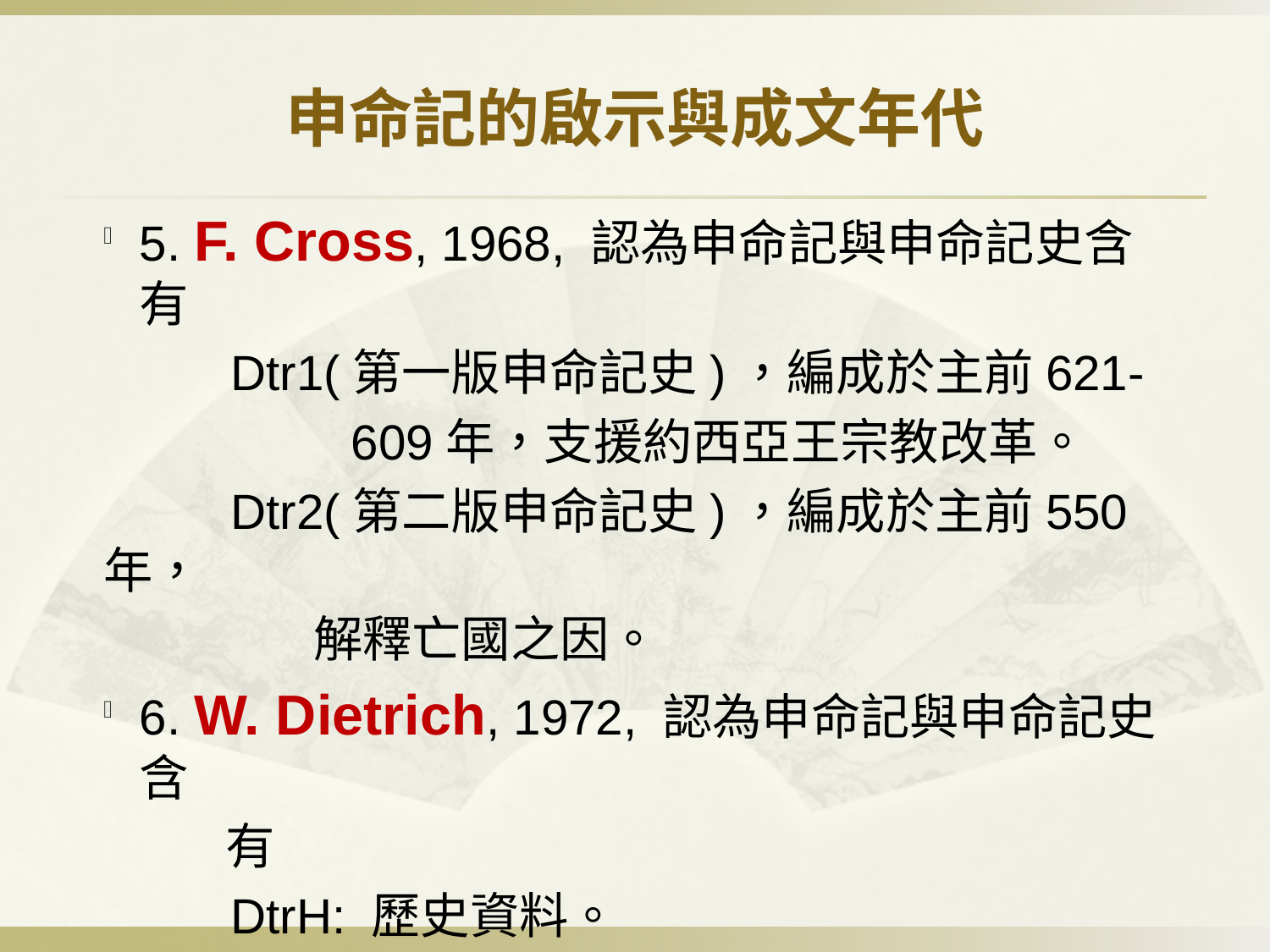

# 申命記的啟示與成文年代
5. F. Cross, 1968, 認為申命記與申命記史含有
	Dtr1(第一版申命記史)，編成於主前621-
                  609年，支援約西亞王宗教改革。
	Dtr2(第二版申命記史)，編成於主前550年，
                  解釋亡國之因。
6. W. Dietrich, 1972, 認為申命記與申命記史含
          有
	DtrH: 歷史資料。
	DtrN: 法律資料。
	DtrP: 先知資料。